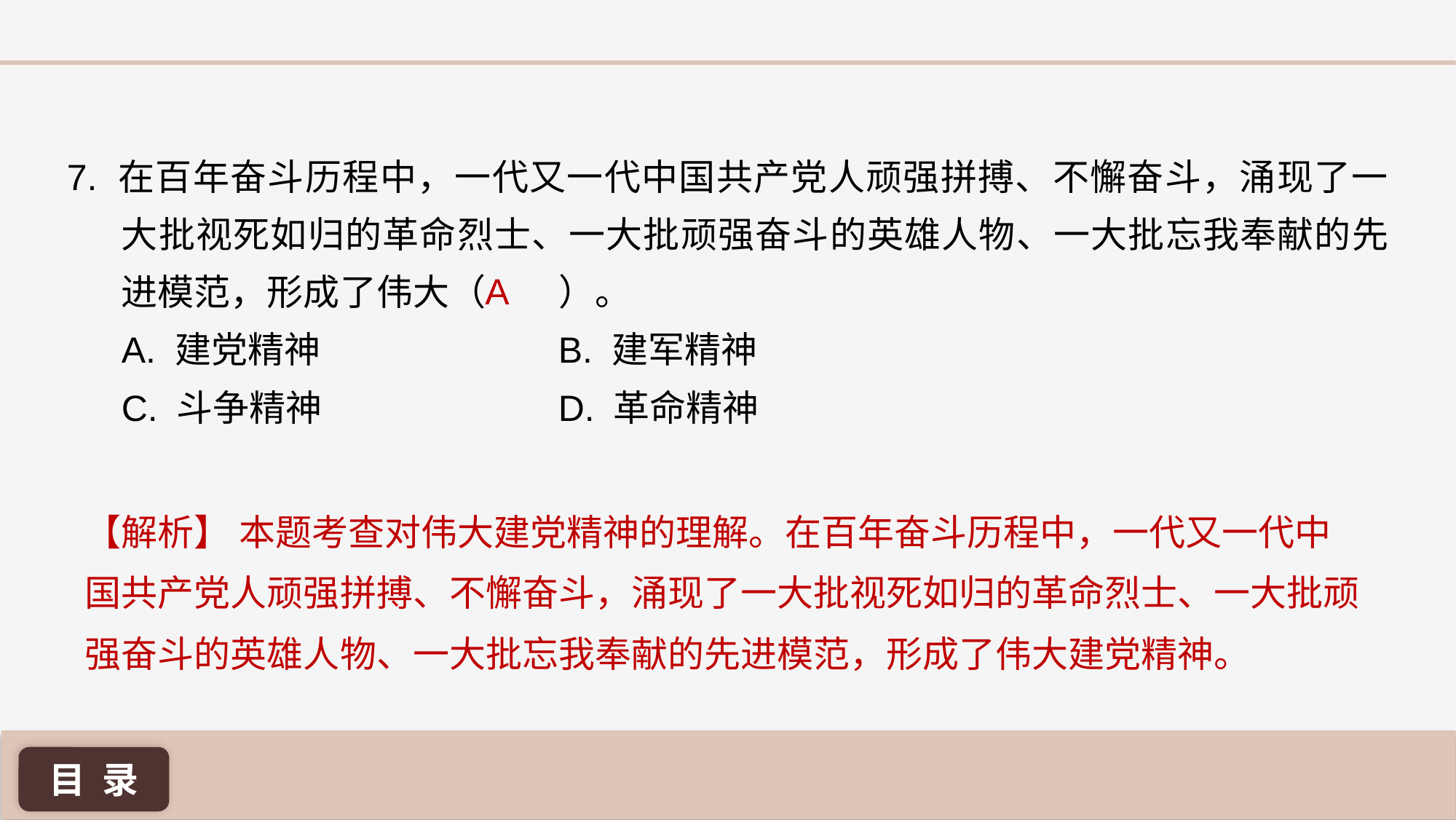

7. 在百年奋斗历程中，一代又一代中国共产党人顽强拼搏、不懈奋斗，涌现了一大批视死如归的革命烈士、一大批顽强奋斗的英雄人物、一大批忘我奉献的先进模范，形成了伟大（         ）。
A. 建党精神 			B. 建军精神
C. 斗争精神 			D. 革命精神
A
【解析】 本题考查对伟大建党精神的理解。在百年奋斗历程中，一代又一代中国共产党人顽强拼搏、不懈奋斗，涌现了一大批视死如归的革命烈士、一大批顽强奋斗的英雄人物、一大批忘我奉献的先进模范，形成了伟大建党精神。